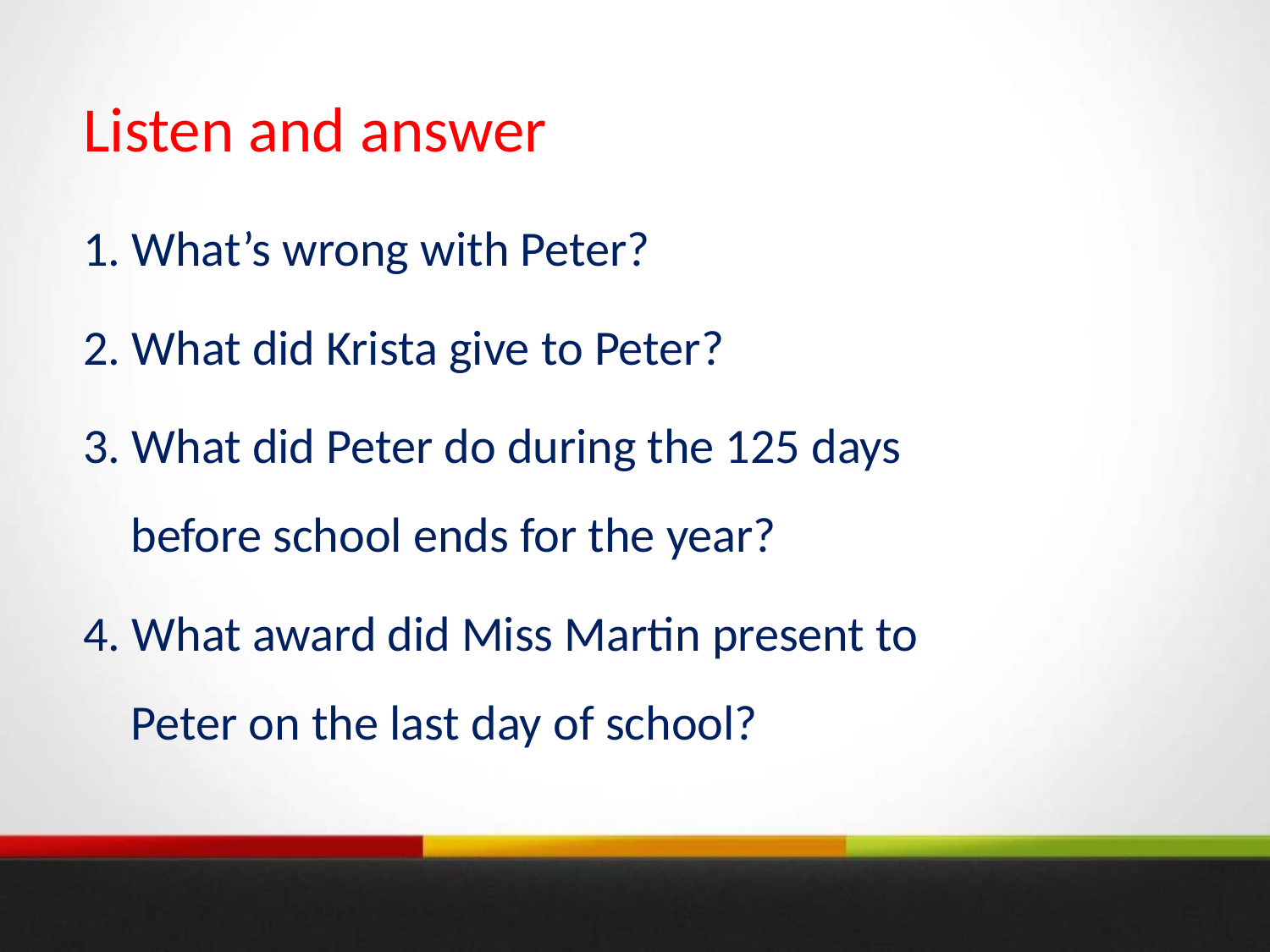

Listen and answer
1. What’s wrong with Peter?
2. What did Krista give to Peter?
3. What did Peter do during the 125 days before school ends for the year?
4. What award did Miss Martin present to Peter on the last day of school?
PPT模板：www.1ppt.com/moban/                  PPT素材：www.1ppt.com/sucai/
PPT背景：www.1ppt.com/beijing/                   PPT图表：www.1ppt.com/tubiao/
PPT下载：www.1ppt.com/xiazai/                     PPT教程： www.1ppt.com/powerpoint/
资料下载：www.1ppt.com/ziliao/                   范文下载：www.1ppt.com/fanwen/
试卷下载：www.1ppt.com/shiti/                     教案下载：www.1ppt.com/jiaoan/
PPT论坛：www.1ppt.cn                                     PPT课件：www.1ppt.com/kejian/
语文课件：www.1ppt.com/kejian/yuwen/    数学课件：www.1ppt.com/kejian/shuxue/
英语课件：www.1ppt.com/kejian/yingyu/    美术课件：www.1ppt.com/kejian/meishu/
科学课件：www.1ppt.com/kejian/kexue/     物理课件：www.1ppt.com/kejian/wuli/
化学课件：www.1ppt.com/kejian/huaxue/  生物课件：www.1ppt.com/kejian/shengwu/
地理课件：www.1ppt.com/kejian/dili/          历史课件：www.1ppt.com/kejian/lishi/